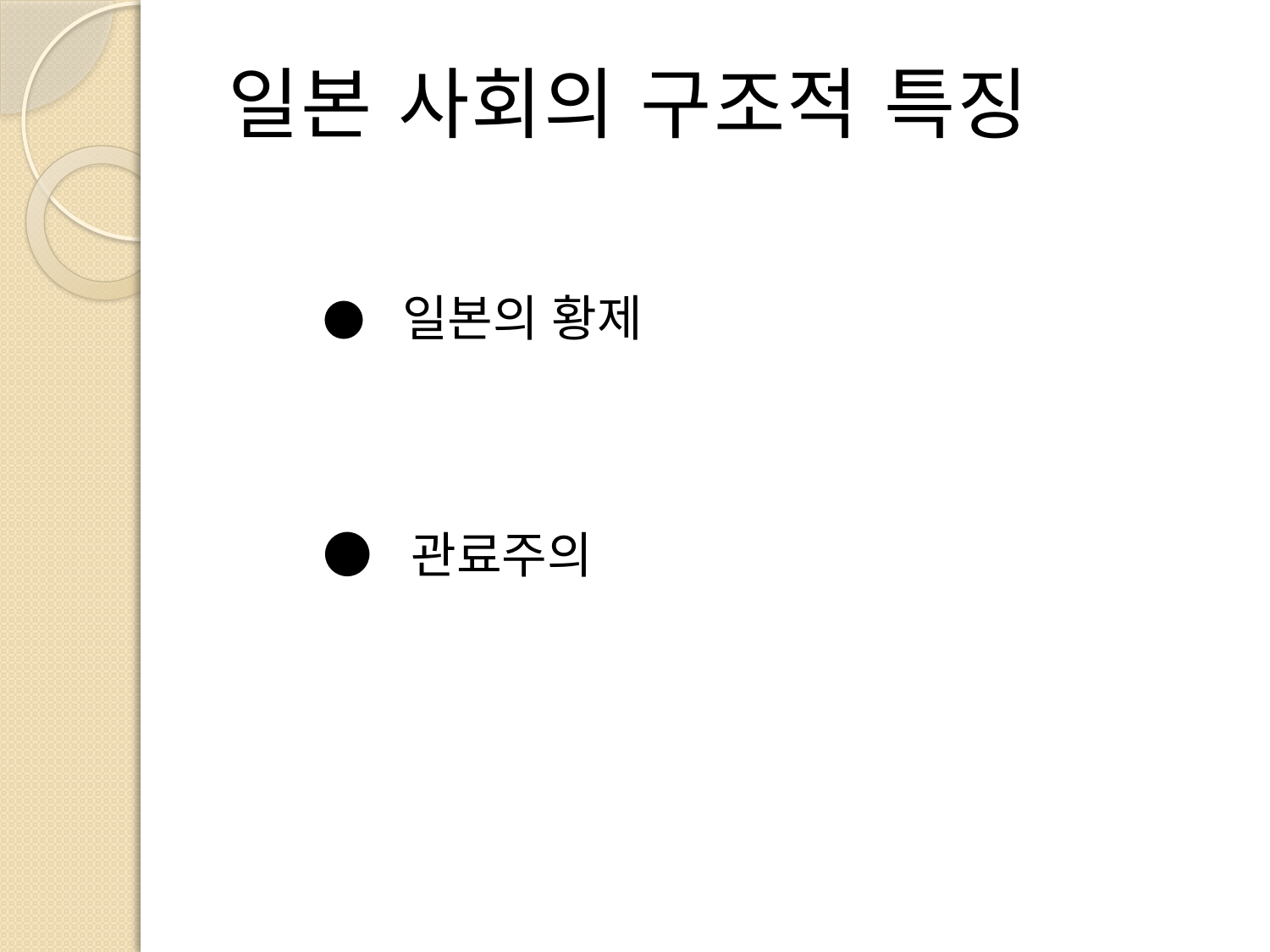

일본 사회의 구조적 특징
●  일본의 황제

●  관료주의